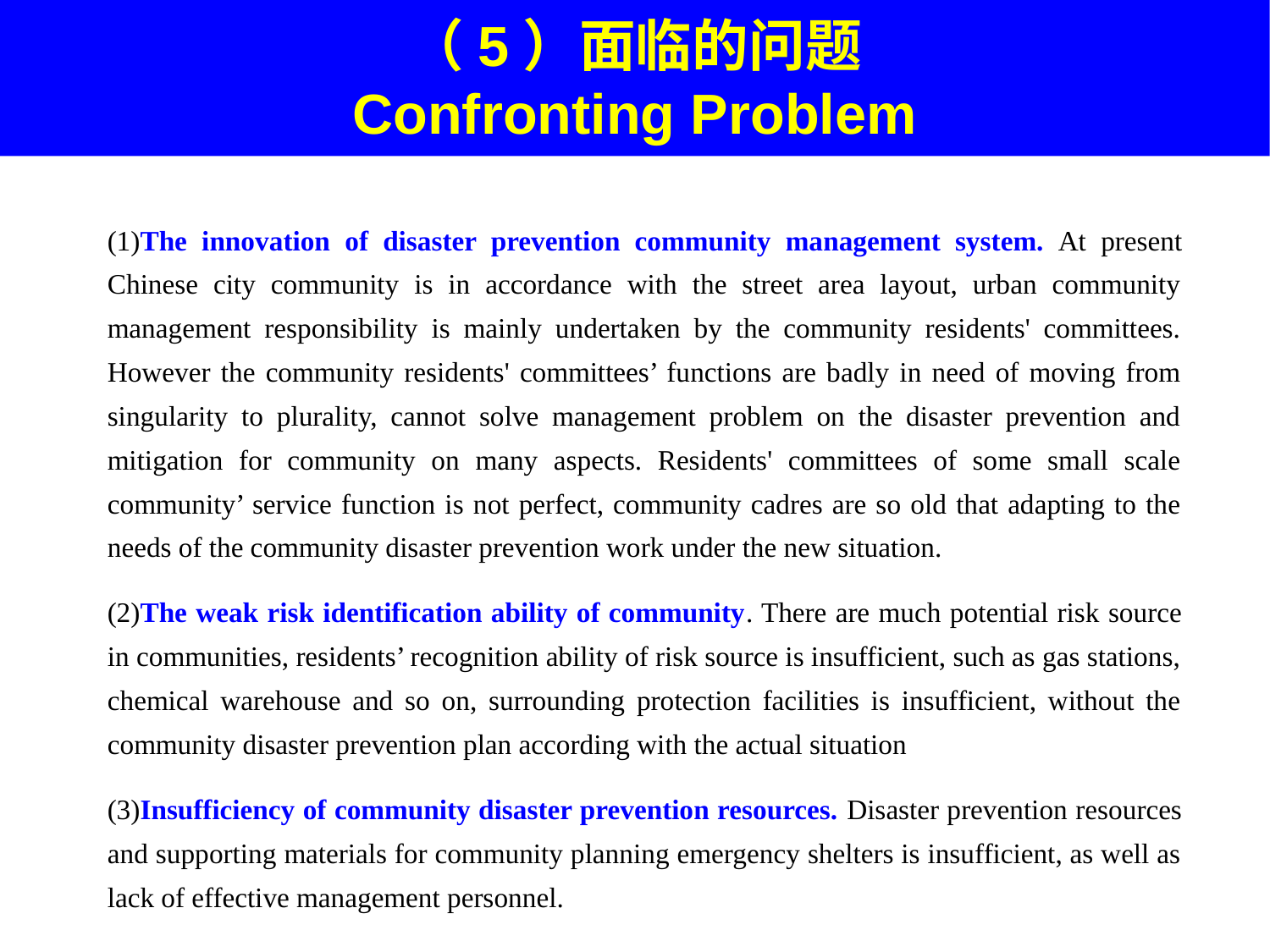

（5）面临的问题
Confronting Problem
(1)The innovation of disaster prevention community management system. At present Chinese city community is in accordance with the street area layout, urban community management responsibility is mainly undertaken by the community residents' committees. However the community residents' committees’ functions are badly in need of moving from singularity to plurality, cannot solve management problem on the disaster prevention and mitigation for community on many aspects. Residents' committees of some small scale community’ service function is not perfect, community cadres are so old that adapting to the needs of the community disaster prevention work under the new situation.
(2)The weak risk identification ability of community. There are much potential risk source in communities, residents’ recognition ability of risk source is insufficient, such as gas stations, chemical warehouse and so on, surrounding protection facilities is insufficient, without the community disaster prevention plan according with the actual situation
(3)Insufficiency of community disaster prevention resources. Disaster prevention resources and supporting materials for community planning emergency shelters is insufficient, as well as lack of effective management personnel.